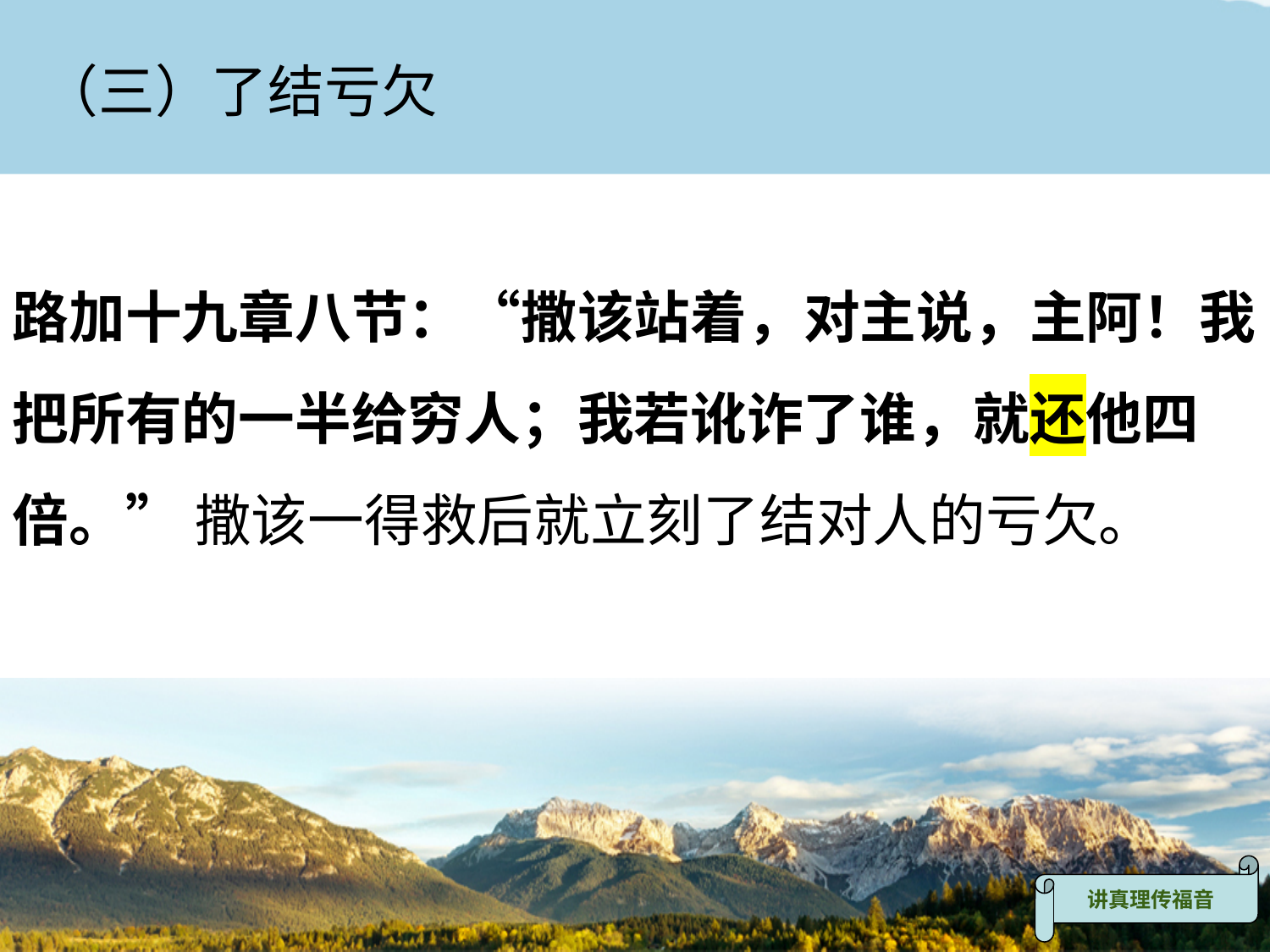

（三）了结亏欠

路加十九章八节：“撒该站着，对主说，主阿！我把所有的一半给穷人；我若讹诈了谁，就还他四倍。” 撒该一得救后就立刻了结对人的亏欠。
讲真理传福音